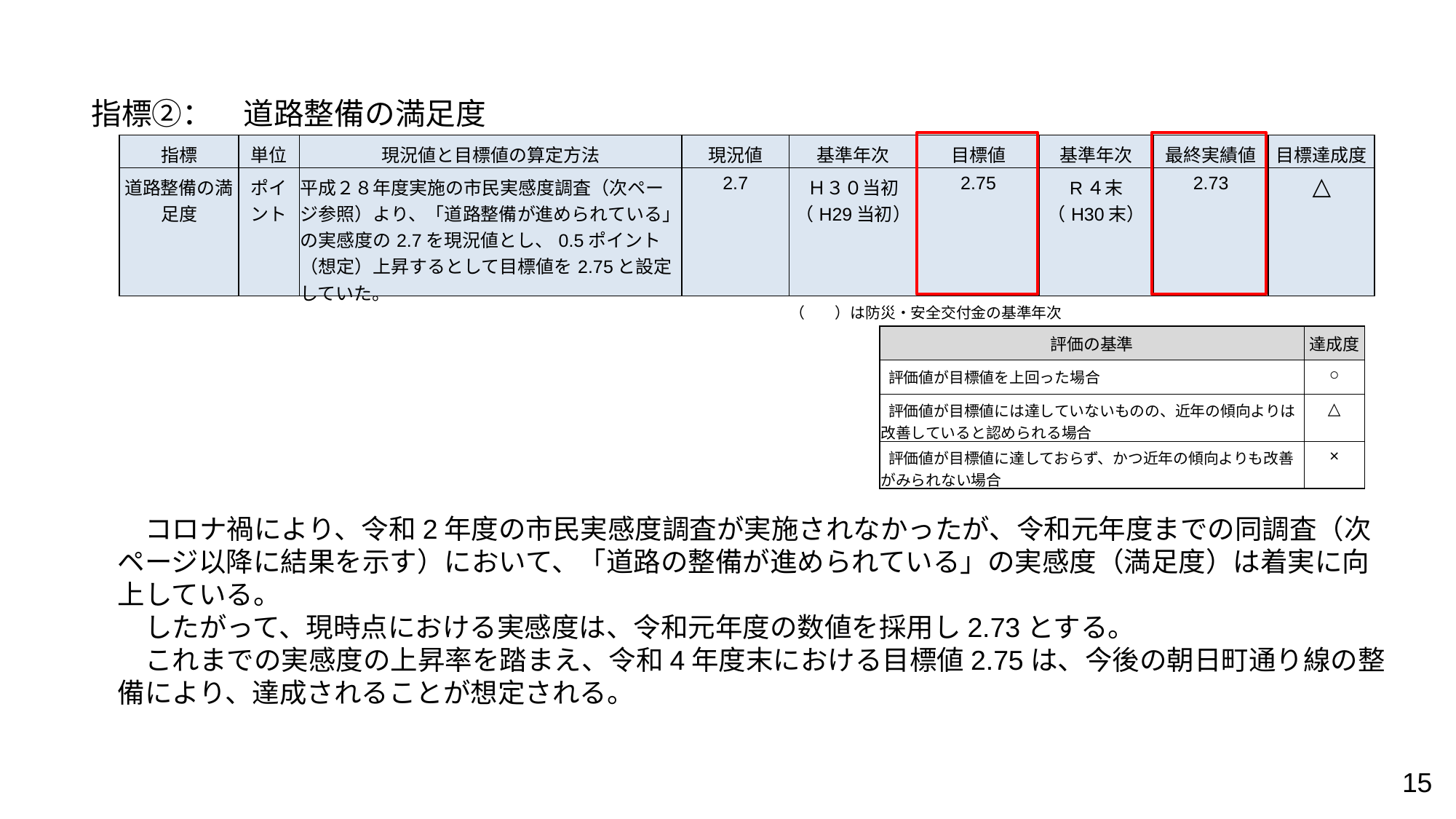

指標②：　道路整備の満足度

| 指標 | 単位 | 現況値と目標値の算定方法 | 現況値 | 基準年次 | 目標値 | 基準年次 | 最終実績値 | 目標達成度 |
| --- | --- | --- | --- | --- | --- | --- | --- | --- |
| 道路整備の満足度 | ポイ ント | 平成２８年度実施の市民実感度調査（次ページ参照）より、「道路整備が進められている」の実感度の2.7を現況値とし、0.5ポイント（想定）上昇するとして目標値を2.75と設定していた。 | 2.7 | Ｈ３０当初 （H29当初） | 2.75 | R４末 （H30末） | 2.73 | △ |
|  |  |  |  | （　　）は防災・安全交付金の基準年次 |  |  |  |  |
| 評価の基準 | 達成度 |
| --- | --- |
| 評価値が目標値を上回った場合 | ○ |
| 評価値が目標値には達していないものの、近年の傾向よりは改善していると認められる場合 | △ |
| 評価値が目標値に達しておらず、かつ近年の傾向よりも改善がみられない場合 | × |
　コロナ禍により、令和2年度の市民実感度調査が実施されなかったが、令和元年度までの同調査（次ページ以降に結果を示す）において、「道路の整備が進められている」の実感度（満足度）は着実に向上している。
　したがって、現時点における実感度は、令和元年度の数値を採用し2.73とする。
　これまでの実感度の上昇率を踏まえ、令和4年度末における目標値2.75は、今後の朝日町通り線の整備により、達成されることが想定される。
15